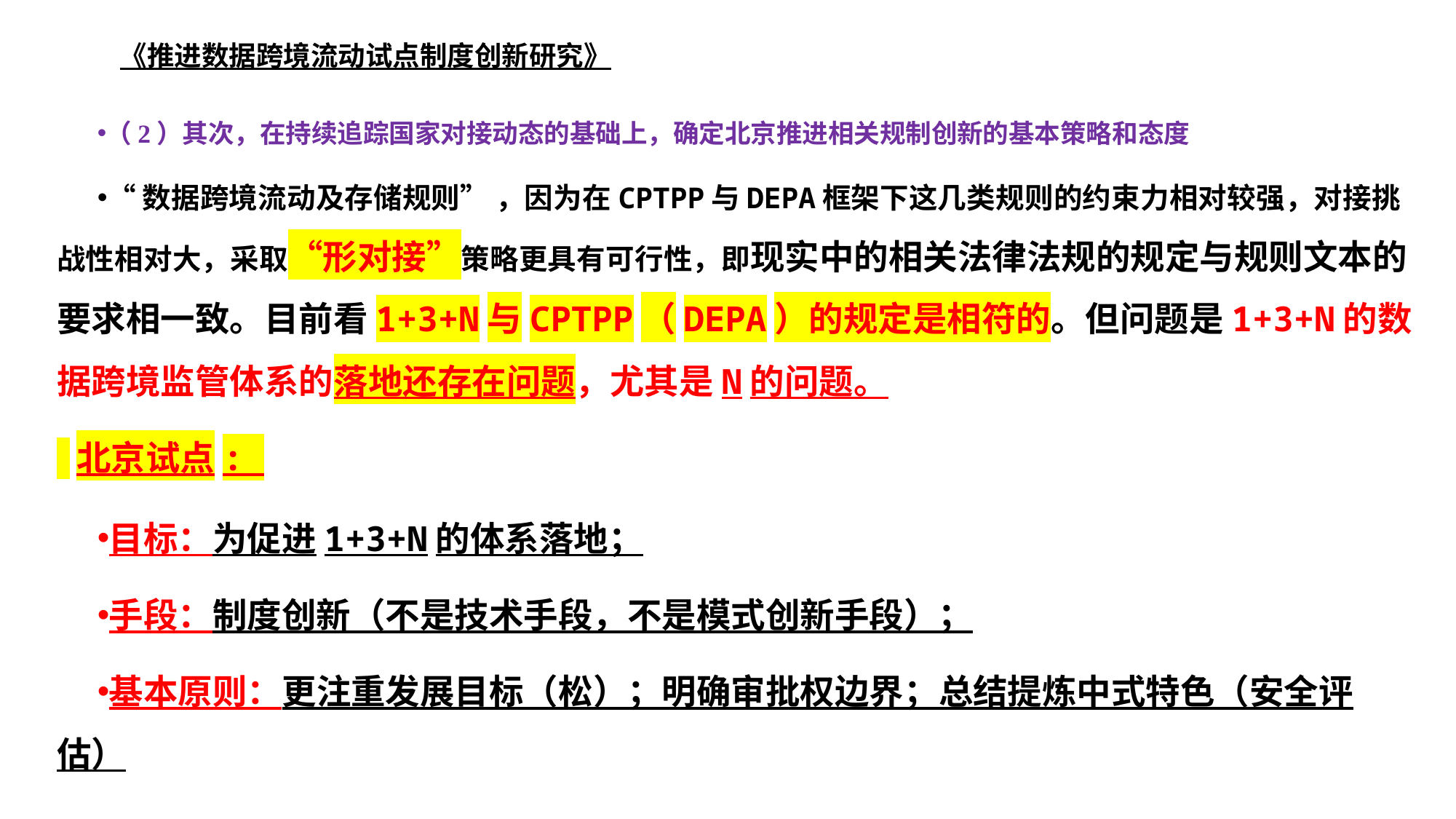

# 《推进数据跨境流动试点制度创新研究》
（2）其次，在持续追踪国家对接动态的基础上，确定北京推进相关规制创新的基本策略和态度
“数据跨境流动及存储规则” ，因为在CPTPP与DEPA框架下这几类规则的约束力相对较强，对接挑战性相对大，采取“形对接”策略更具有可行性，即现实中的相关法律法规的规定与规则文本的要求相一致。目前看1+3+N与CPTPP（DEPA）的规定是相符的。但问题是1+3+N的数据跨境监管体系的落地还存在问题，尤其是N的问题。
  北京试点:
目标：为促进1+3+N的体系落地；
手段：制度创新（不是技术手段，不是模式创新手段）；
基本原则：更注重发展目标（松）；明确审批权边界；总结提炼中式特色（安全评估）